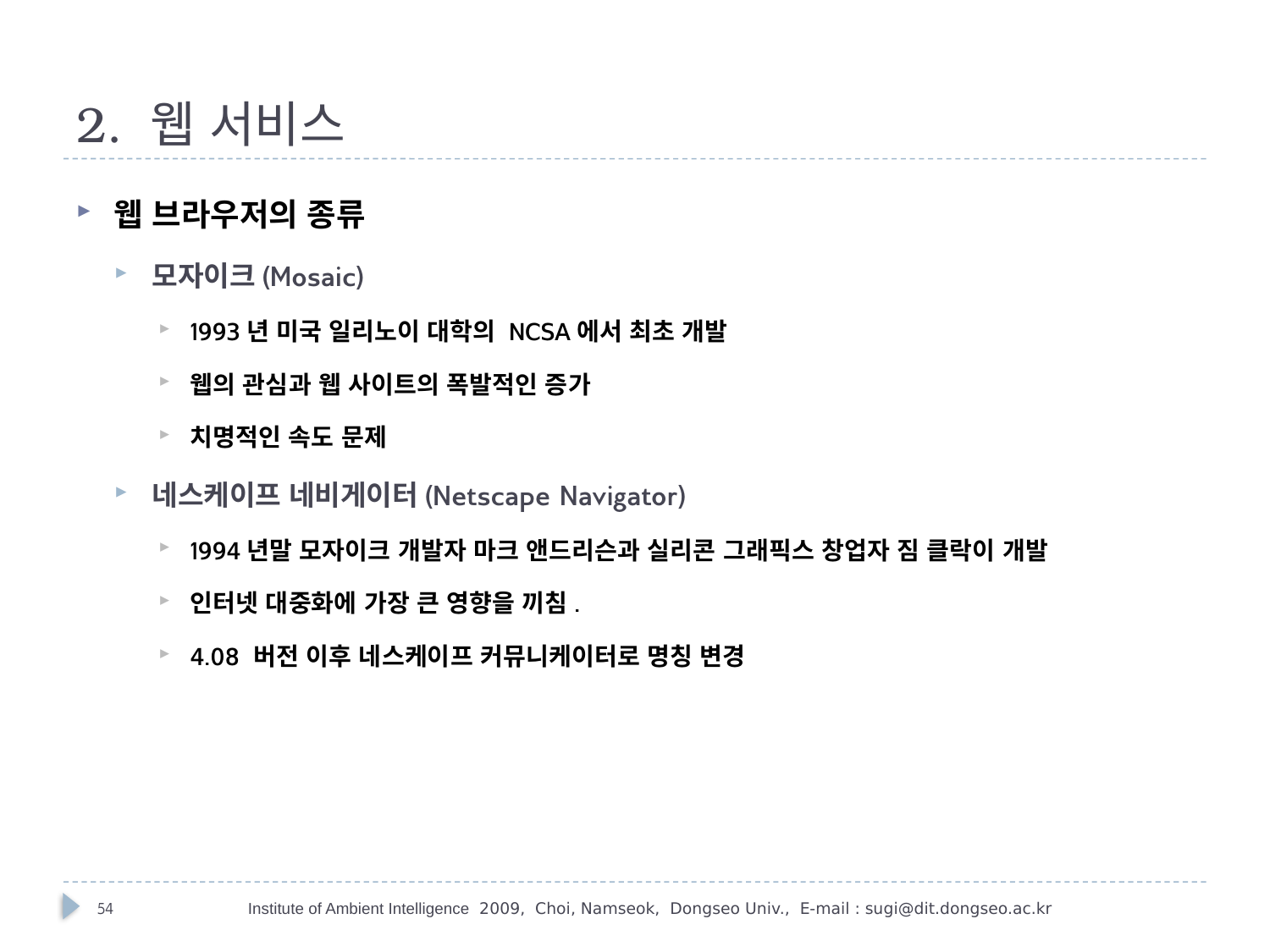

# 2. 웹 서비스
웹 브라우저의 종류
모자이크(Mosaic)
1993년 미국 일리노이 대학의 NCSA에서 최초 개발
웹의 관심과 웹 사이트의 폭발적인 증가
치명적인 속도 문제
네스케이프 네비게이터(Netscape Navigator)
1994년말 모자이크 개발자 마크 앤드리슨과 실리콘 그래픽스 창업자 짐 클락이 개발
인터넷 대중화에 가장 큰 영향을 끼침.
4.08 버전 이후 네스케이프 커뮤니케이터로 명칭 변경